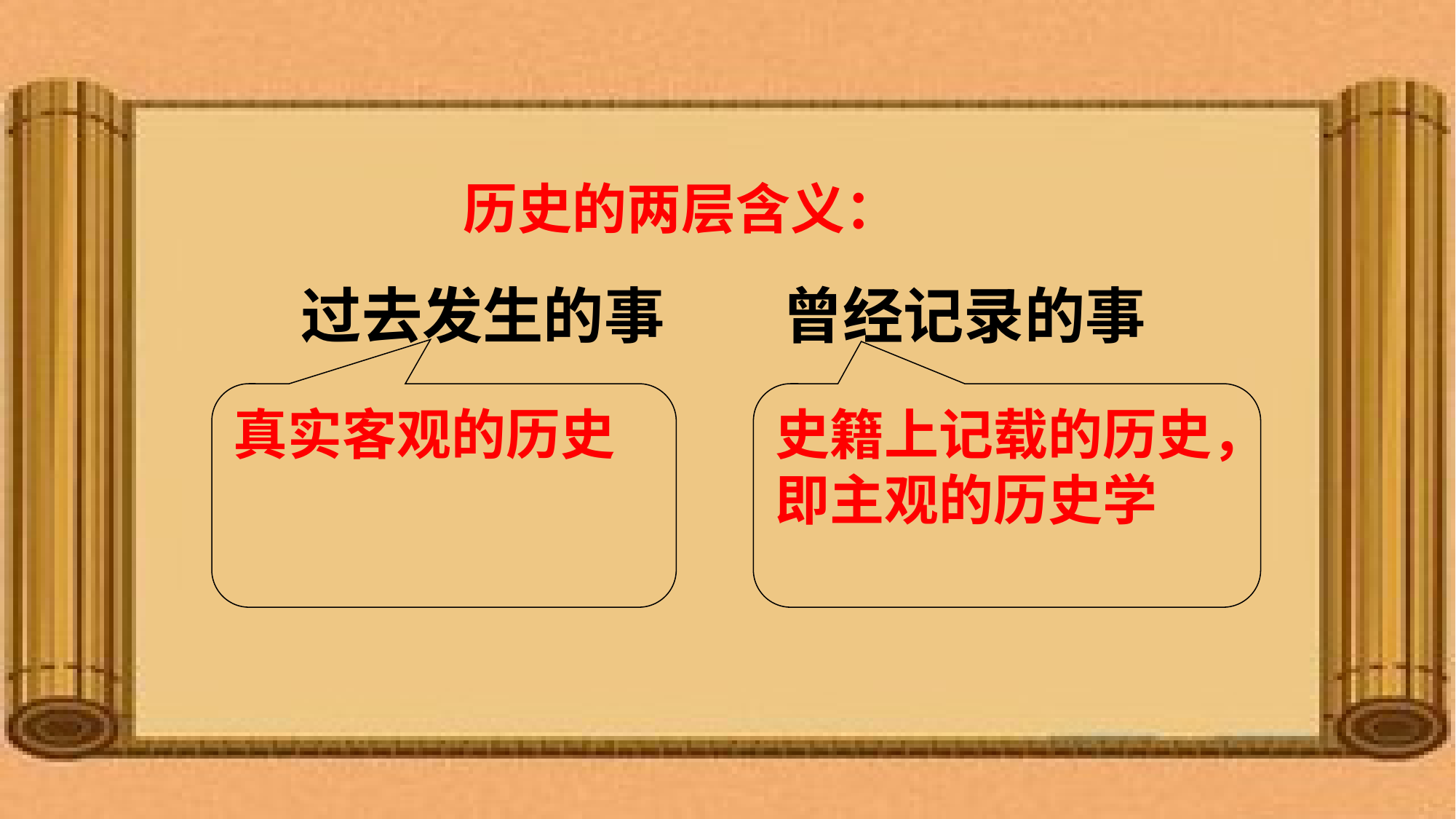

历史的两层含义：
过去发生的事
曾经记录的事
真实客观的历史
史籍上记载的历史，即主观的历史学